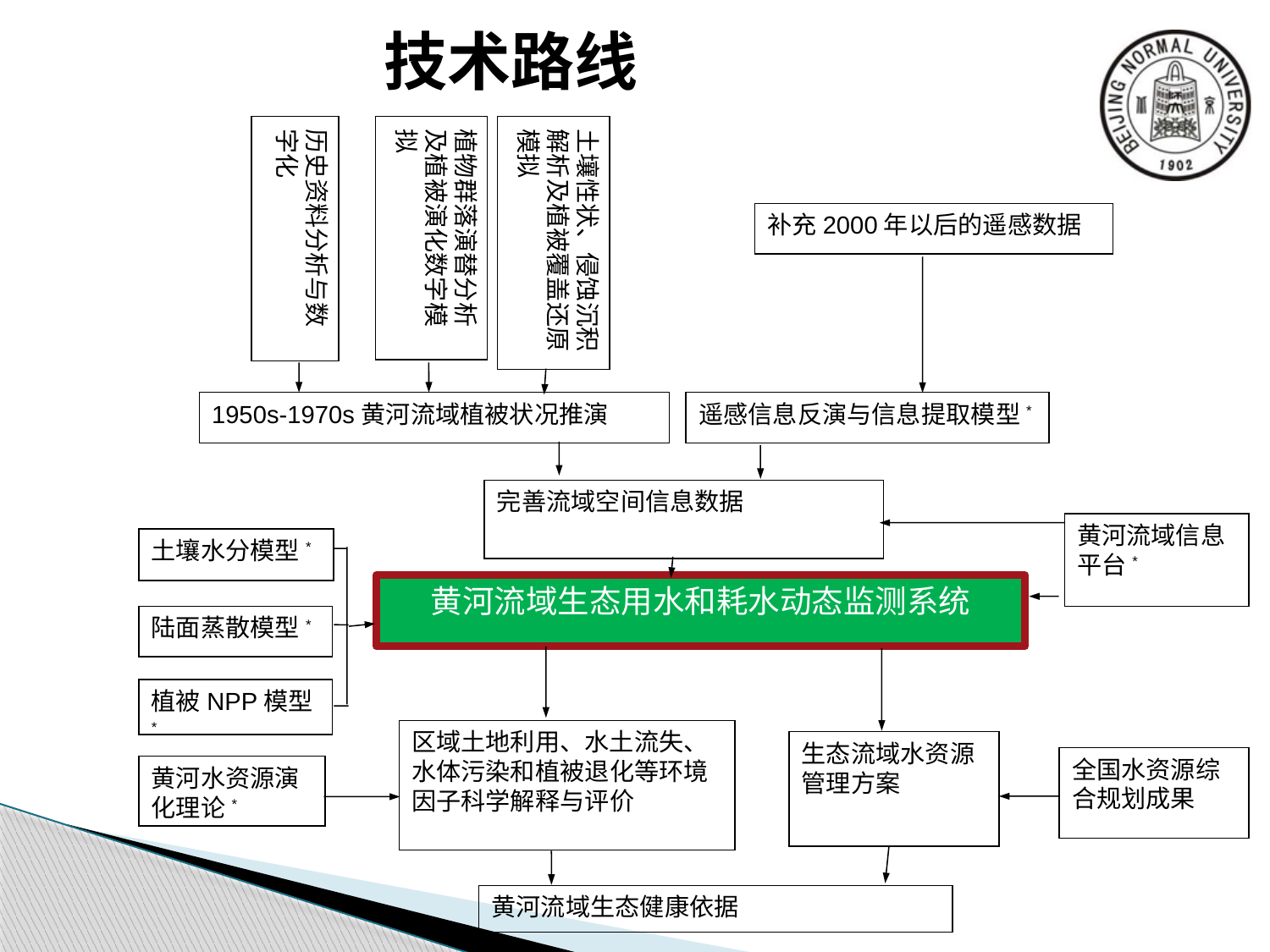

# 技术路线
历史资料分析与数字化

植物群落演替分析及植被演化数字模拟
土壤性状、侵蚀沉积解析及植被覆盖还原模拟
补充2000年以后的遥感数据

1950s-1970s黄河流域植被状况推演
遥感信息反演与信息提取模型*

完善流域空间信息数据
黄河流域信息平台*

土壤水分模型*

黄河流域生态用水和耗水动态监测系统

陆面蒸散模型*

植被NPP模型*

区域土地利用、水土流失、水体污染和植被退化等环境因子科学解释与评价
生态流域水资源管理方案
全国水资源综合规划成果
黄河水资源演化理论*

黄河流域生态健康依据